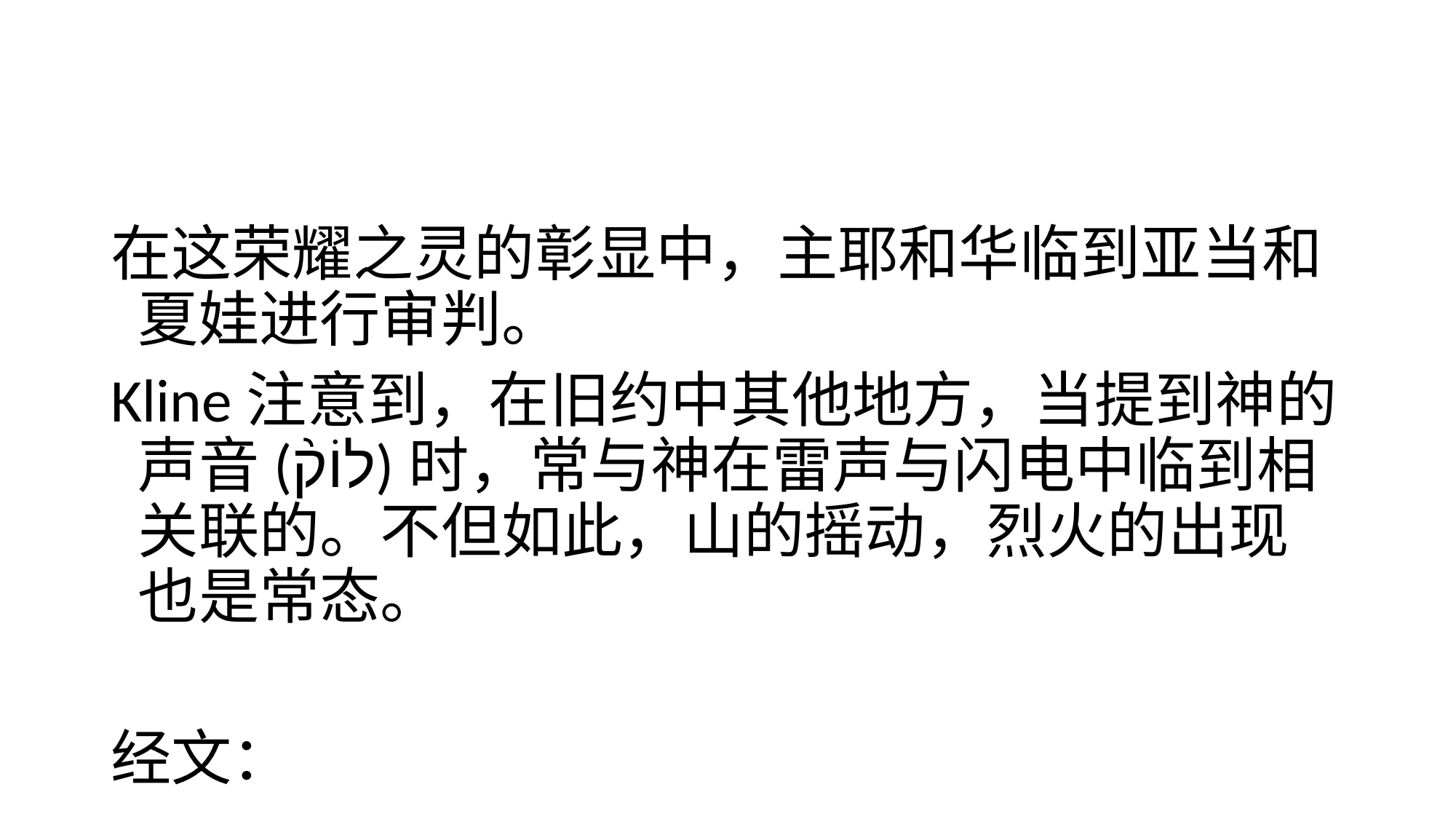

#
在这荣耀之灵的彰显中，主耶和华临到亚当和夏娃进行审判。
Kline注意到，在旧约中其他地方，当提到神的声音(לוֹק֨)时，常与神在雷声与闪电中临到相关联的。不但如此，山的摇动，烈火的出现也是常态。

经文：